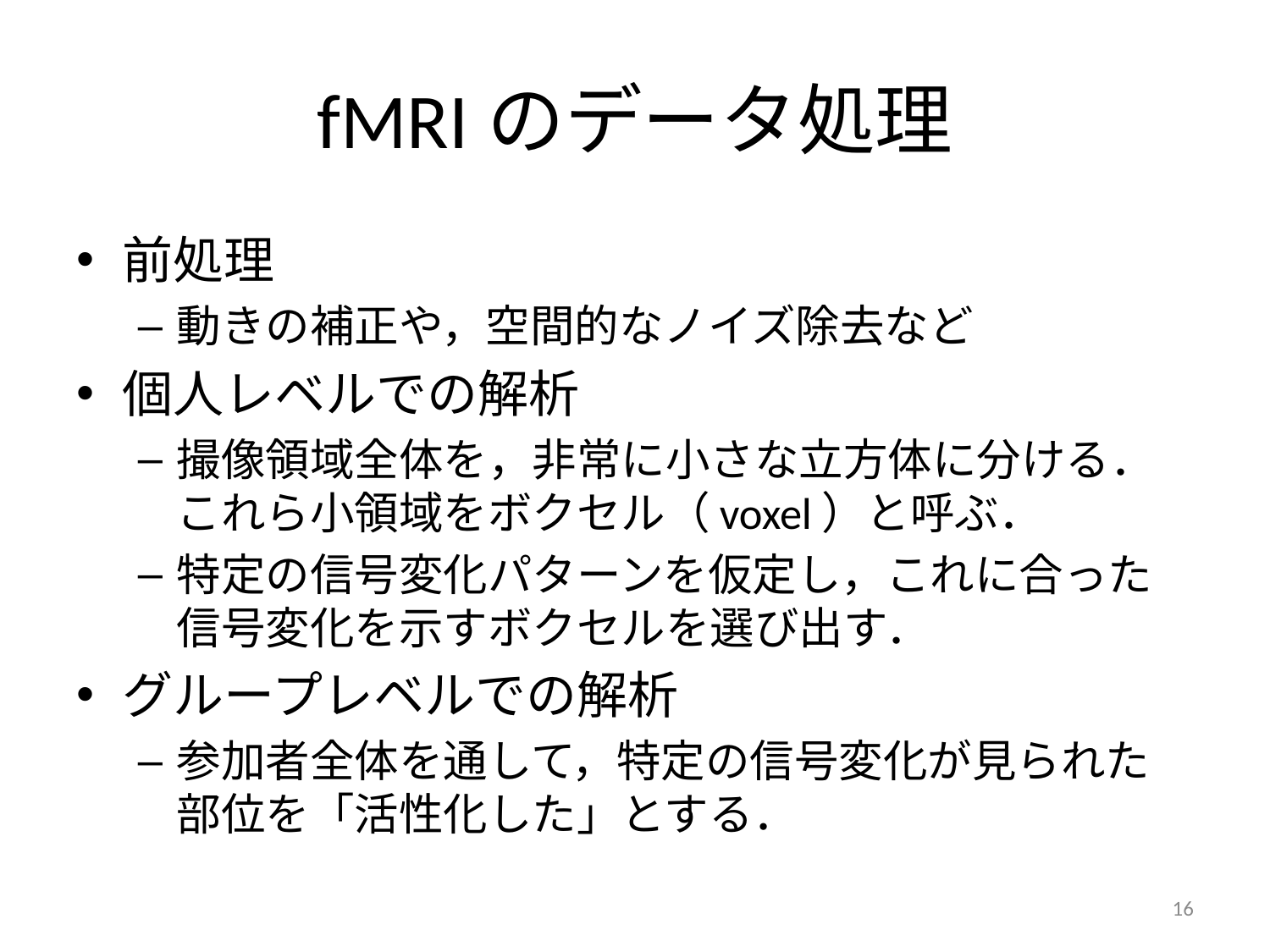

# fMRIのデータ処理
前処理
動きの補正や，空間的なノイズ除去など
個人レベルでの解析
撮像領域全体を，非常に小さな立方体に分ける．これら小領域をボクセル（voxel）と呼ぶ．
特定の信号変化パターンを仮定し，これに合った信号変化を示すボクセルを選び出す．
グループレベルでの解析
参加者全体を通して，特定の信号変化が見られた部位を「活性化した」とする．
16